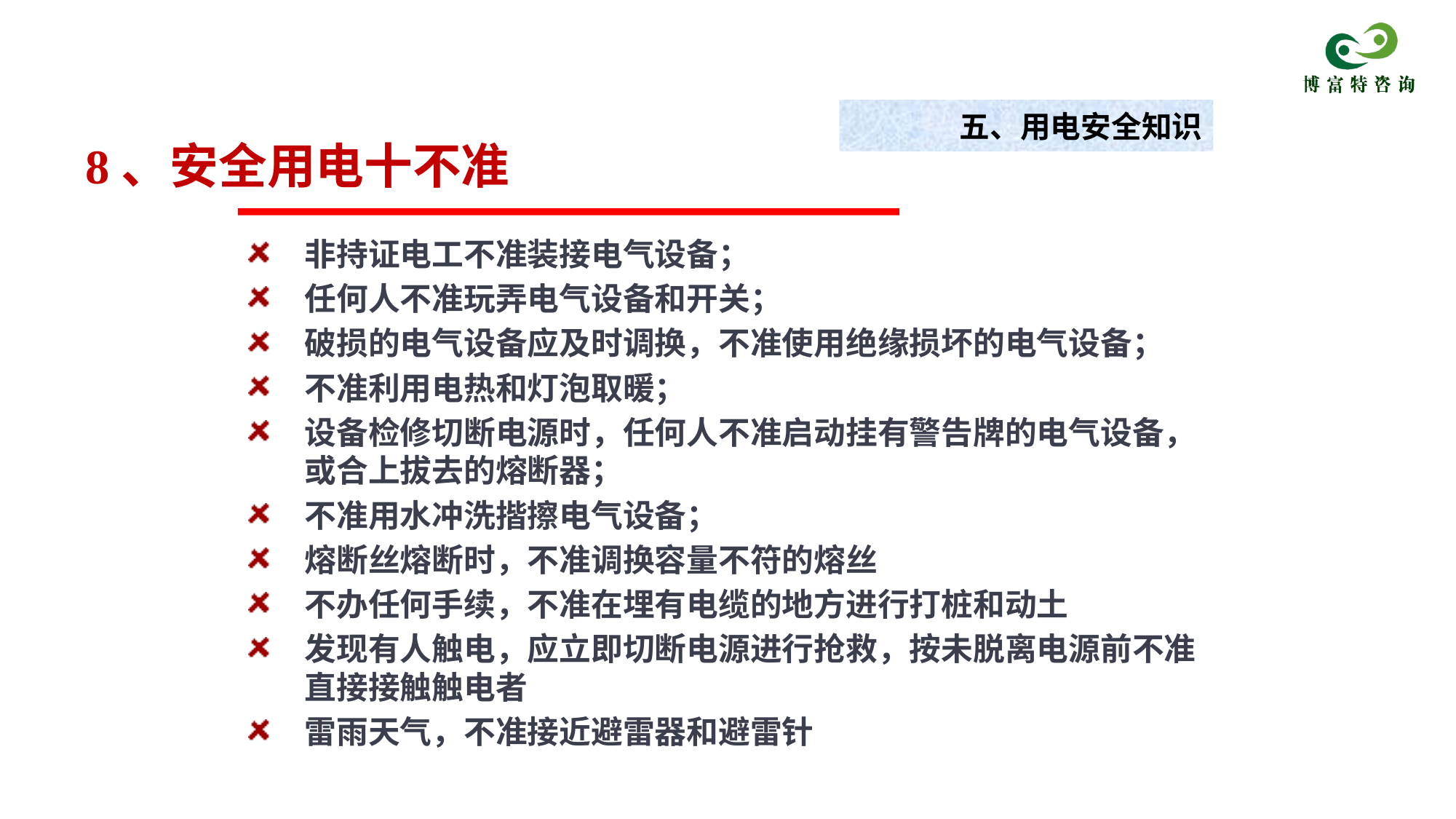

五、用电安全知识
# 8、安全用电十不准

非持证电工不准装接电气设备；
任何人不准玩弄电气设备和开关；
破损的电气设备应及时调换，不准使用绝缘损坏的电气设备；
不准利用电热和灯泡取暖；
设备检修切断电源时，任何人不准启动挂有警告牌的电气设备，或合上拔去的熔断器；
不准用水冲洗揩擦电气设备；
熔断丝熔断时，不准调换容量不符的熔丝
不办任何手续，不准在埋有电缆的地方进行打桩和动土
发现有人触电，应立即切断电源进行抢救，按未脱离电源前不准直接接触触电者
雷雨天气，不准接近避雷器和避雷针